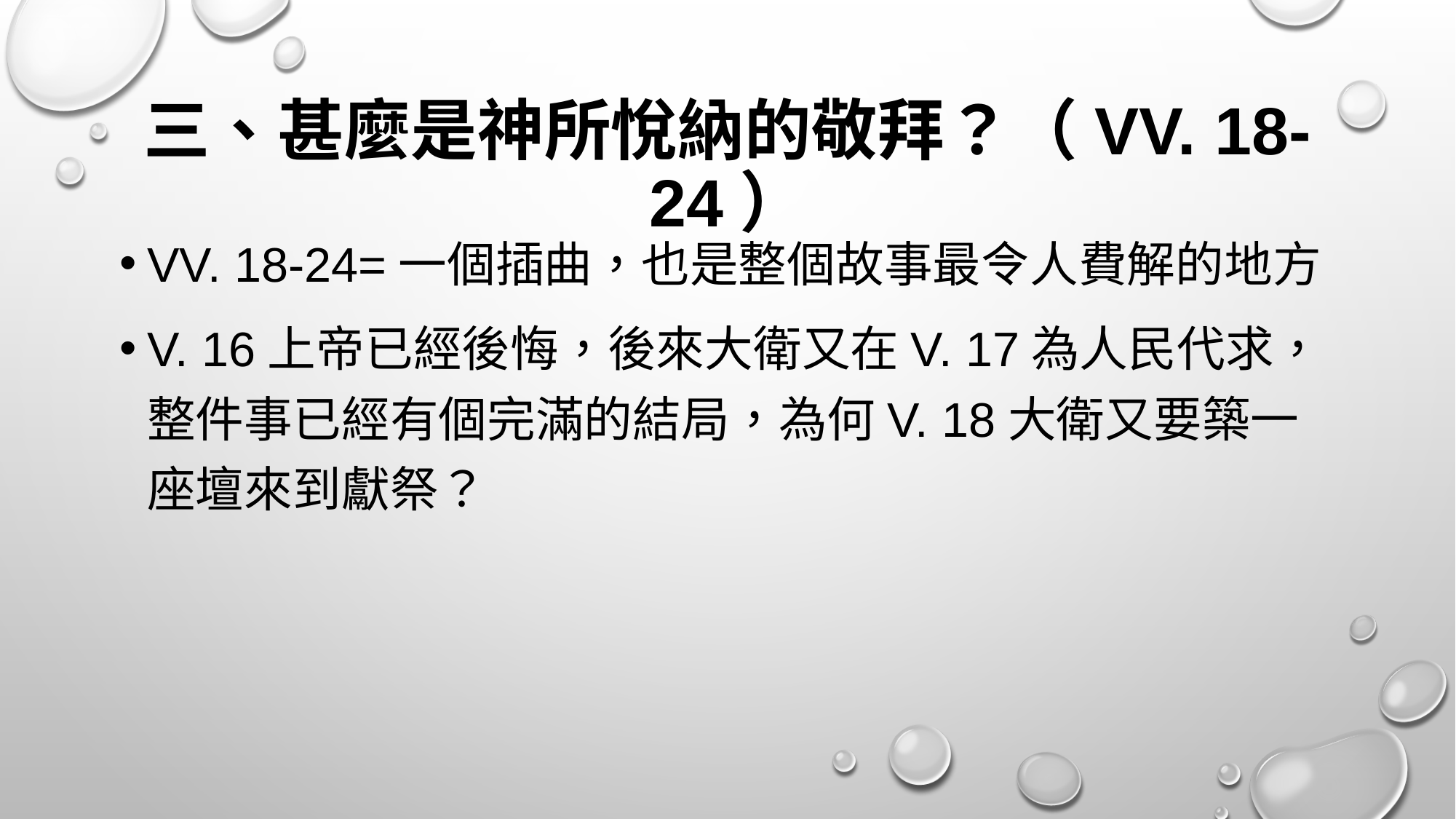

# 三、甚麼是神所悅納的敬拜？（vv. 18-24）
Vv. 18-24=一個插曲，也是整個故事最令人費解的地方
v. 16上帝已經後悔，後來大衛又在v. 17為人民代求，整件事已經有個完滿的結局，為何v. 18大衛又要築一座壇來到獻祭？